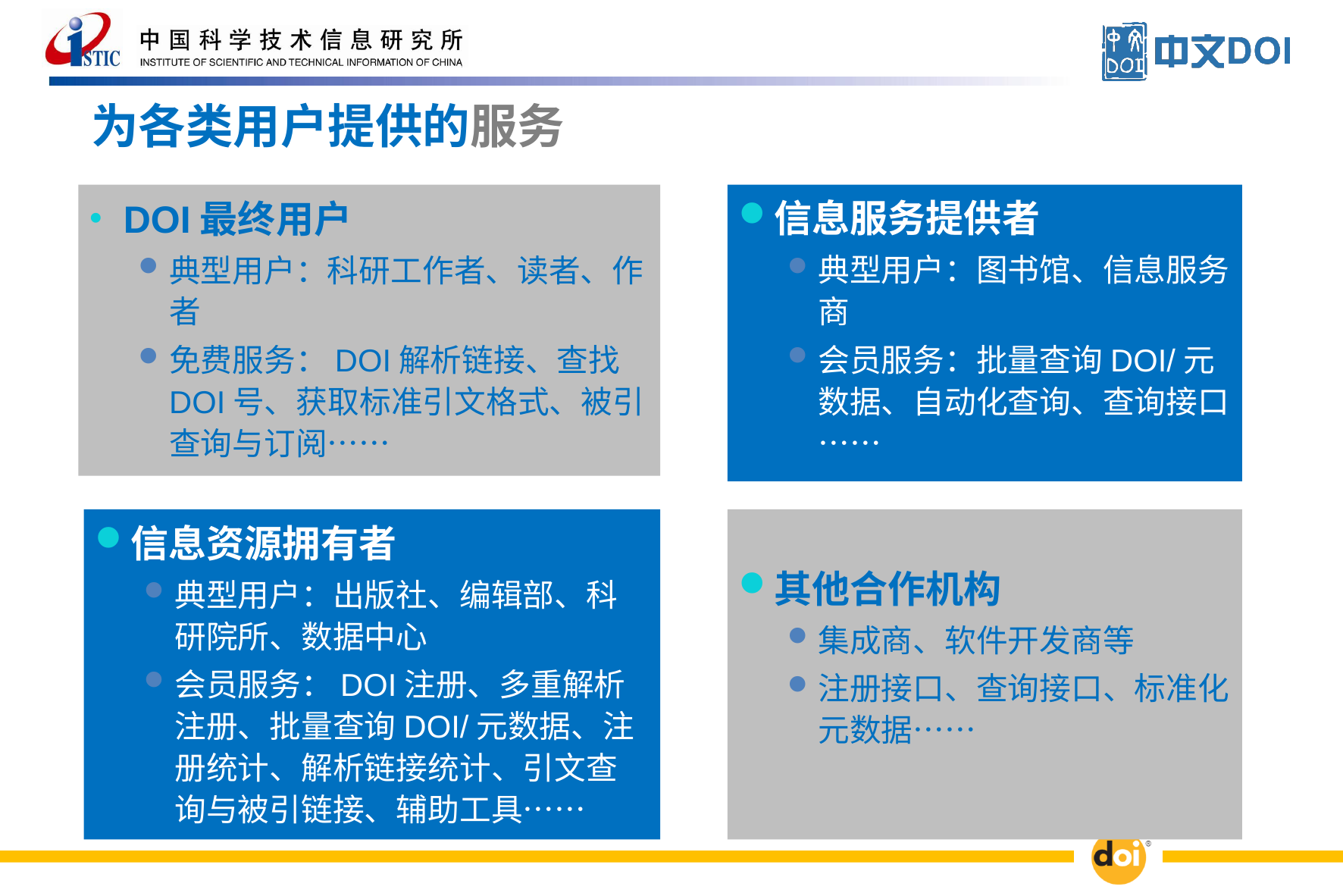

# 为各类用户提供的服务
DOI最终用户
典型用户：科研工作者、读者、作者
免费服务：DOI解析链接、查找DOI号、获取标准引文格式、被引查询与订阅……
信息服务提供者
典型用户：图书馆、信息服务商
会员服务：批量查询DOI/元数据、自动化查询、查询接口……

其他合作机构
集成商、软件开发商等
注册接口、查询接口、标准化元数据……

信息资源拥有者
典型用户：出版社、编辑部、科研院所、数据中心
会员服务：DOI注册、多重解析注册、批量查询DOI/元数据、注册统计、解析链接统计、引文查询与被引链接、辅助工具……